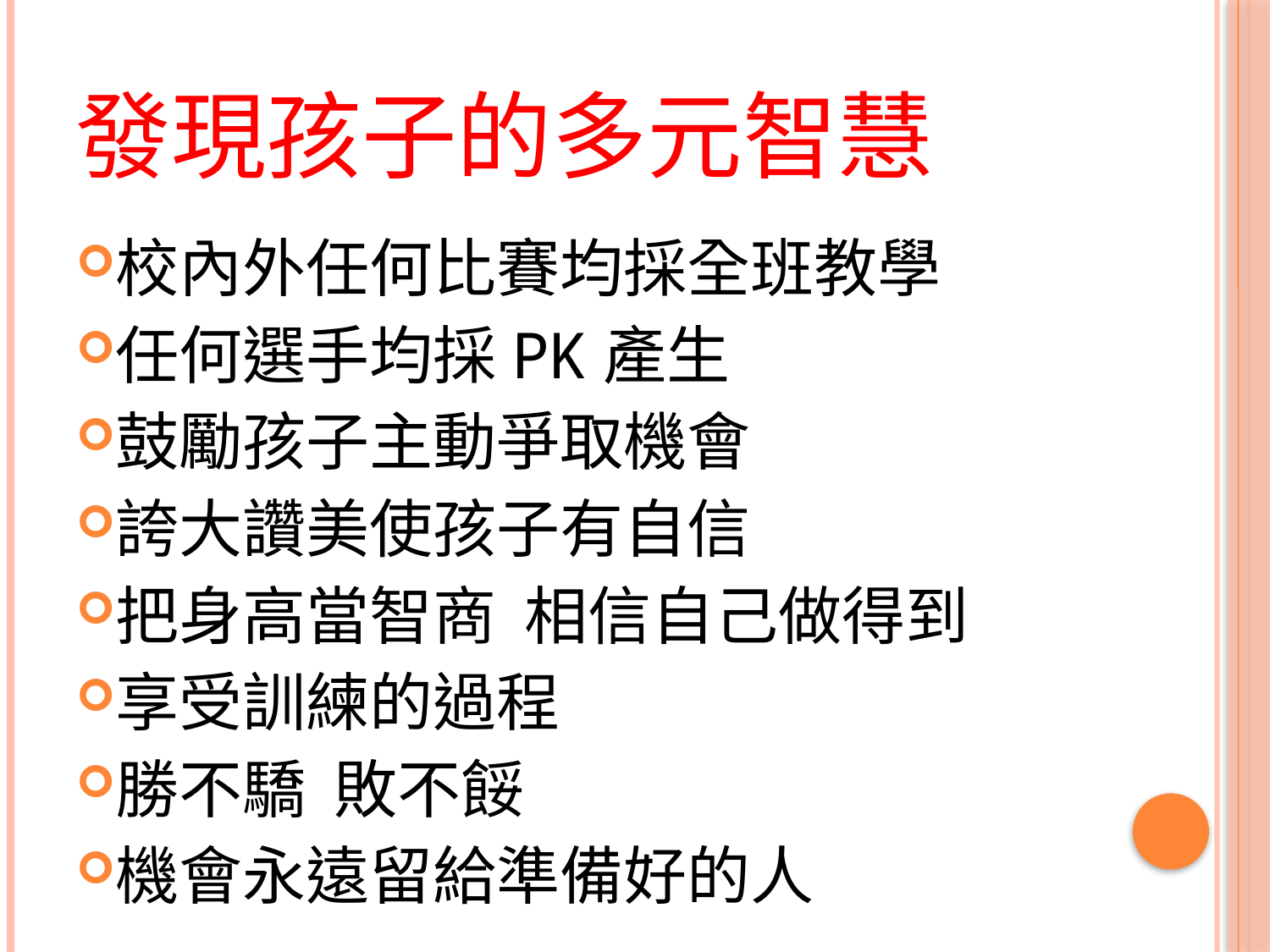

# 發現孩子的多元智慧
校內外任何比賽均採全班教學
任何選手均採PK產生
鼓勵孩子主動爭取機會
誇大讚美使孩子有自信
把身高當智商  相信自己做得到
享受訓練的過程
勝不驕  敗不餒
機會永遠留給準備好的人